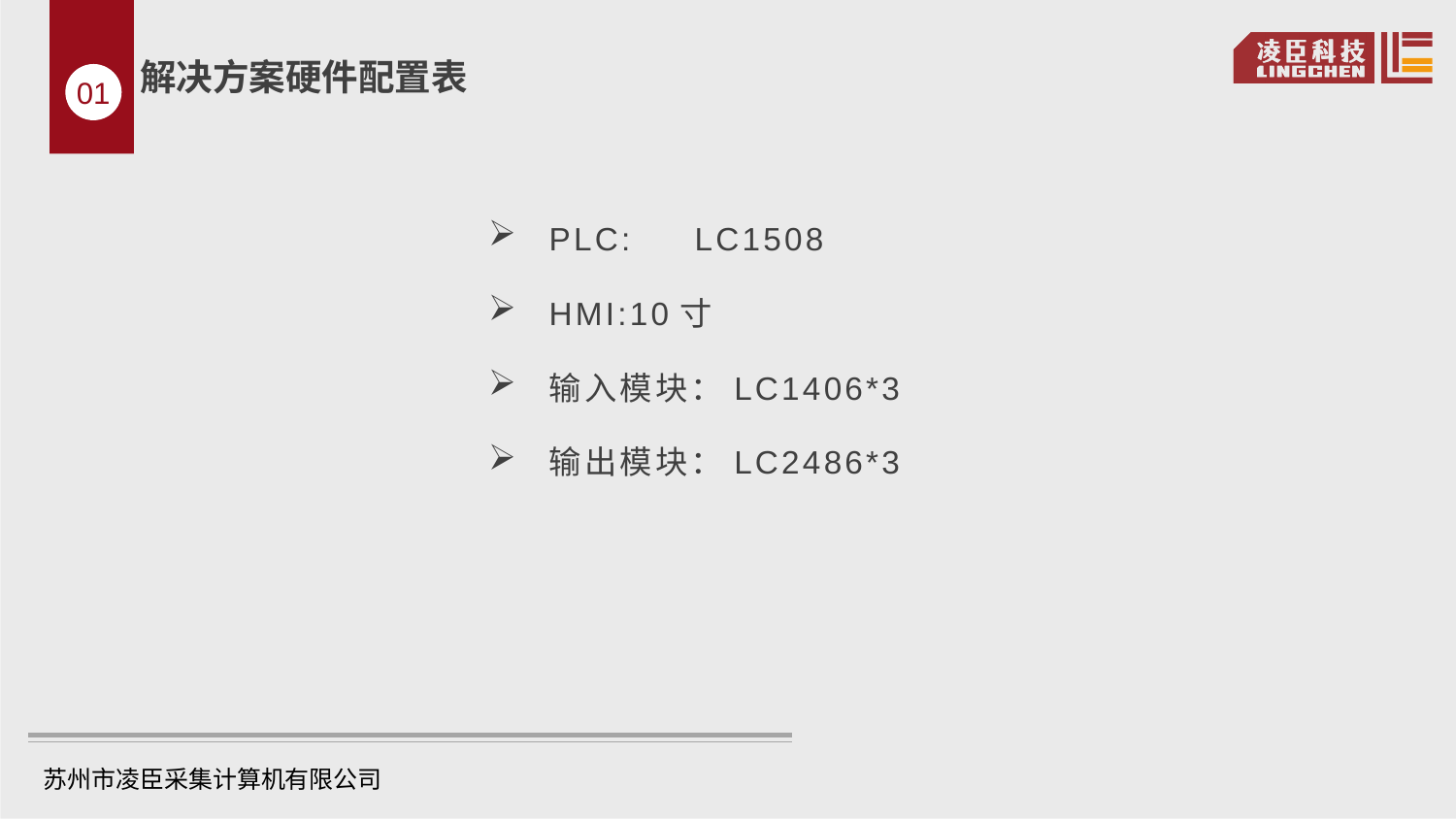

解决方案硬件配置表

01
PLC:	LC1508
HMI:10寸
输入模块：LC1406*3
输出模块：LC2486*3